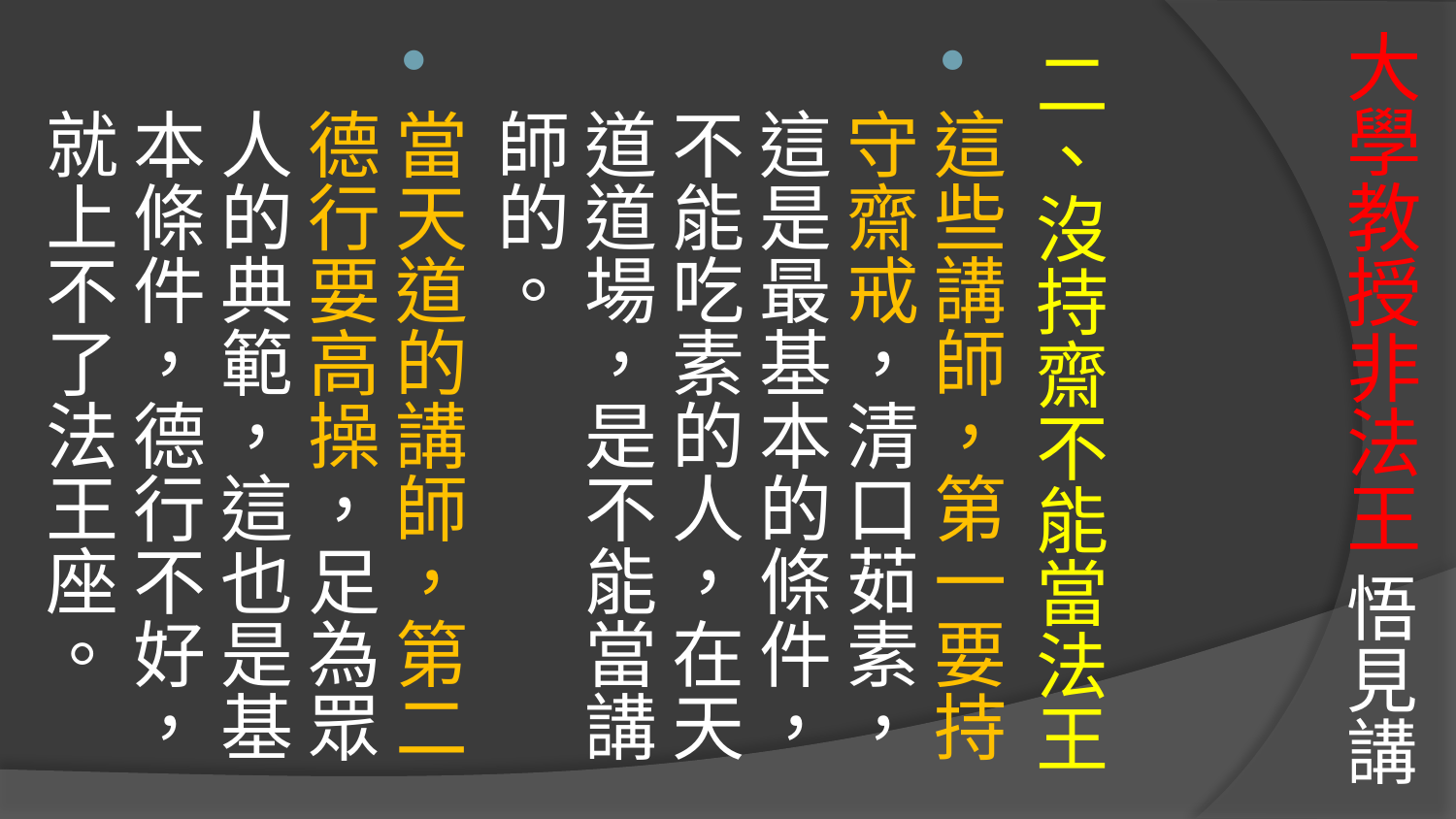

# 大學教授非法王 悟見講
二、沒持齋不能當法王
這些講師，第一要持守齋戒，清口茹素，這是最基本的條件，不能吃素的人，在天道道場，是不能當講師的。
當天道的講師，第二德行要高操，足為眾人的典範，這也是基本條件，德行不好，就上不了法王座。